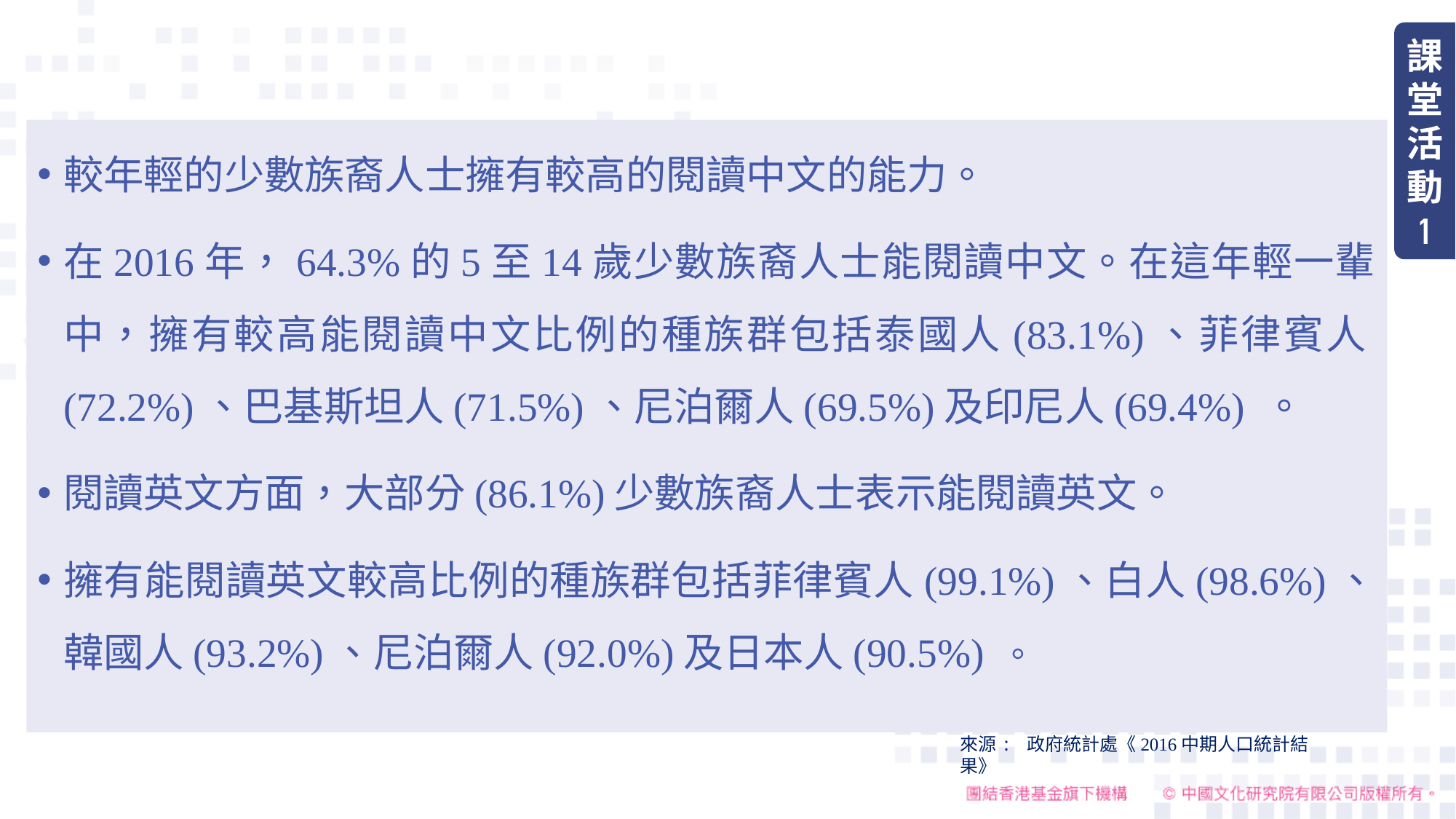

課堂活動
1

較年輕的少數族裔人士擁有較高的閱讀中文的能力。
在2016年，64.3%的5至14歲少數族裔人士能閱讀中文。在這年輕一輩中，擁有較高能閱讀中文比例的種族群包括泰國人(83.1%)、菲律賓人(72.2%)、巴基斯坦人(71.5%)、尼泊爾人(69.5%)及印尼人(69.4%) 。
閱讀英文方面，大部分(86.1%)少數族裔人士表示能閱讀英文。
擁有能閱讀英文較高比例的種族群包括菲律賓人(99.1%)、白人(98.6%)、韓國人(93.2%)、尼泊爾人(92.0%)及日本人(90.5%) 。
來源: 政府統計處《2016中期人口統計結果》